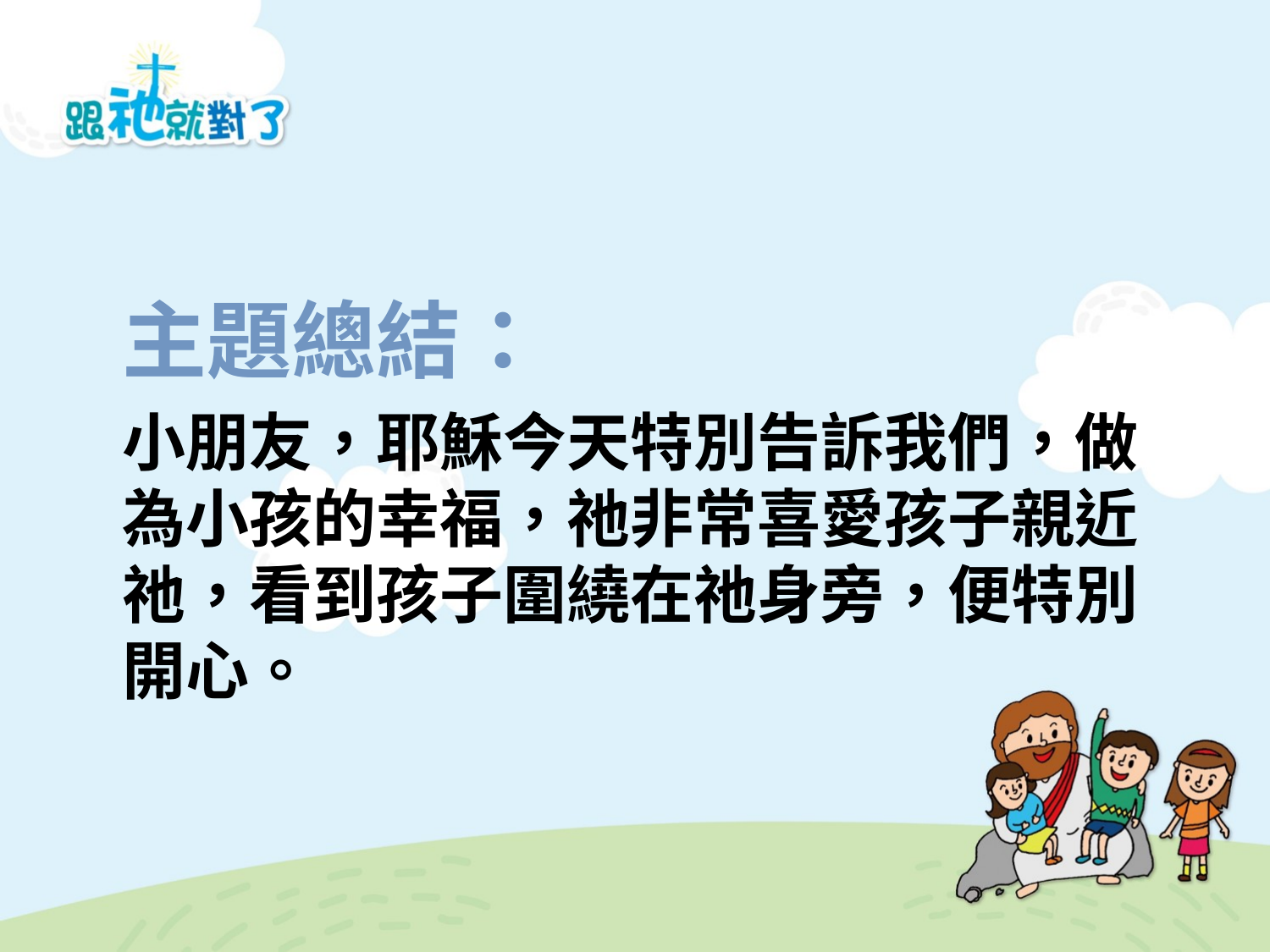

主題總結：
小朋友，耶穌今天特別告訴我們，做為小孩的幸福，祂非常喜愛孩子親近祂，看到孩子圍繞在祂身旁，便特別開心。